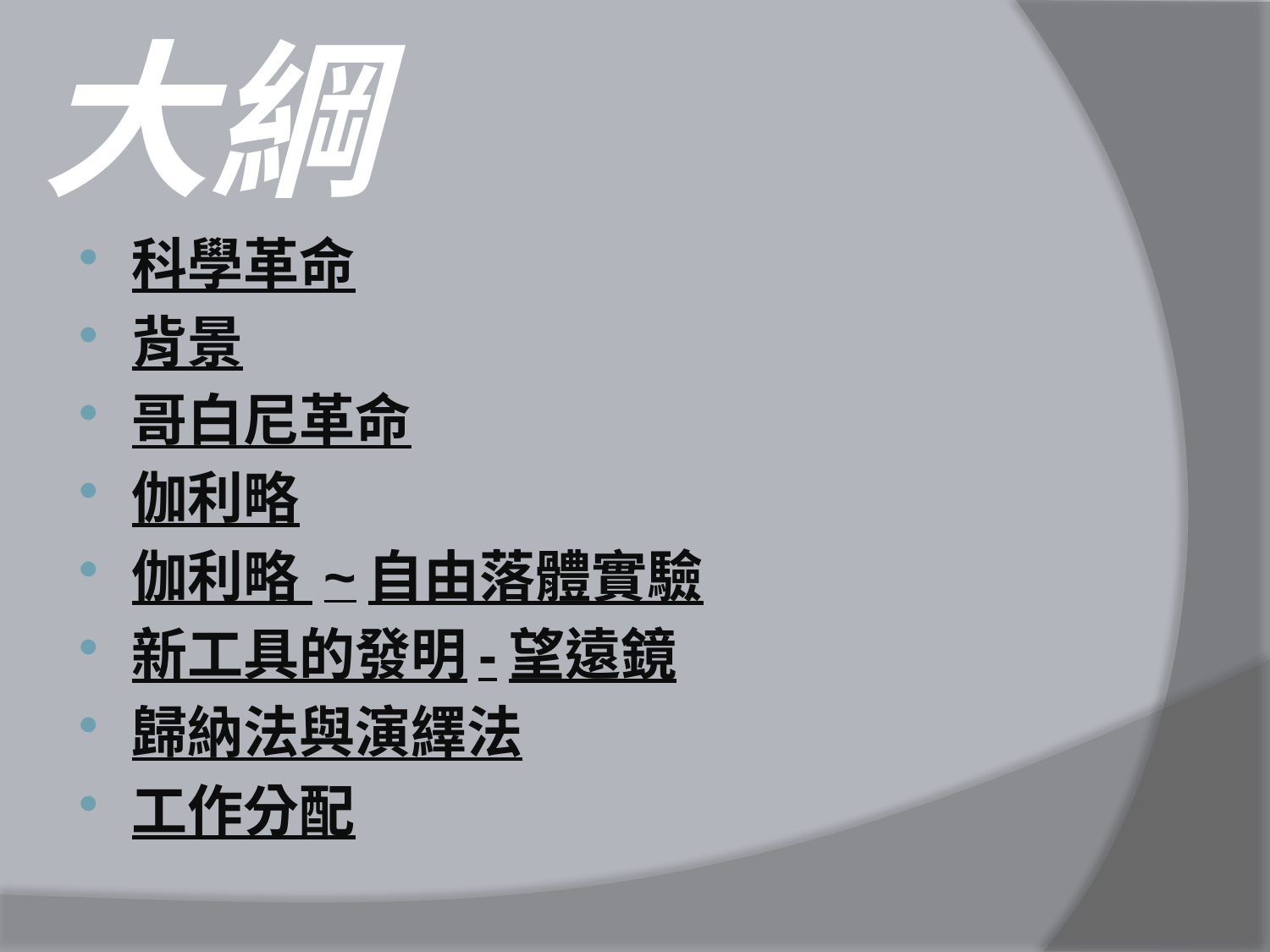

# 大綱
科學革命
背景
哥白尼革命
伽利略
伽利略 ~自由落體實驗
新工具的發明-望遠鏡
歸納法與演繹法
工作分配